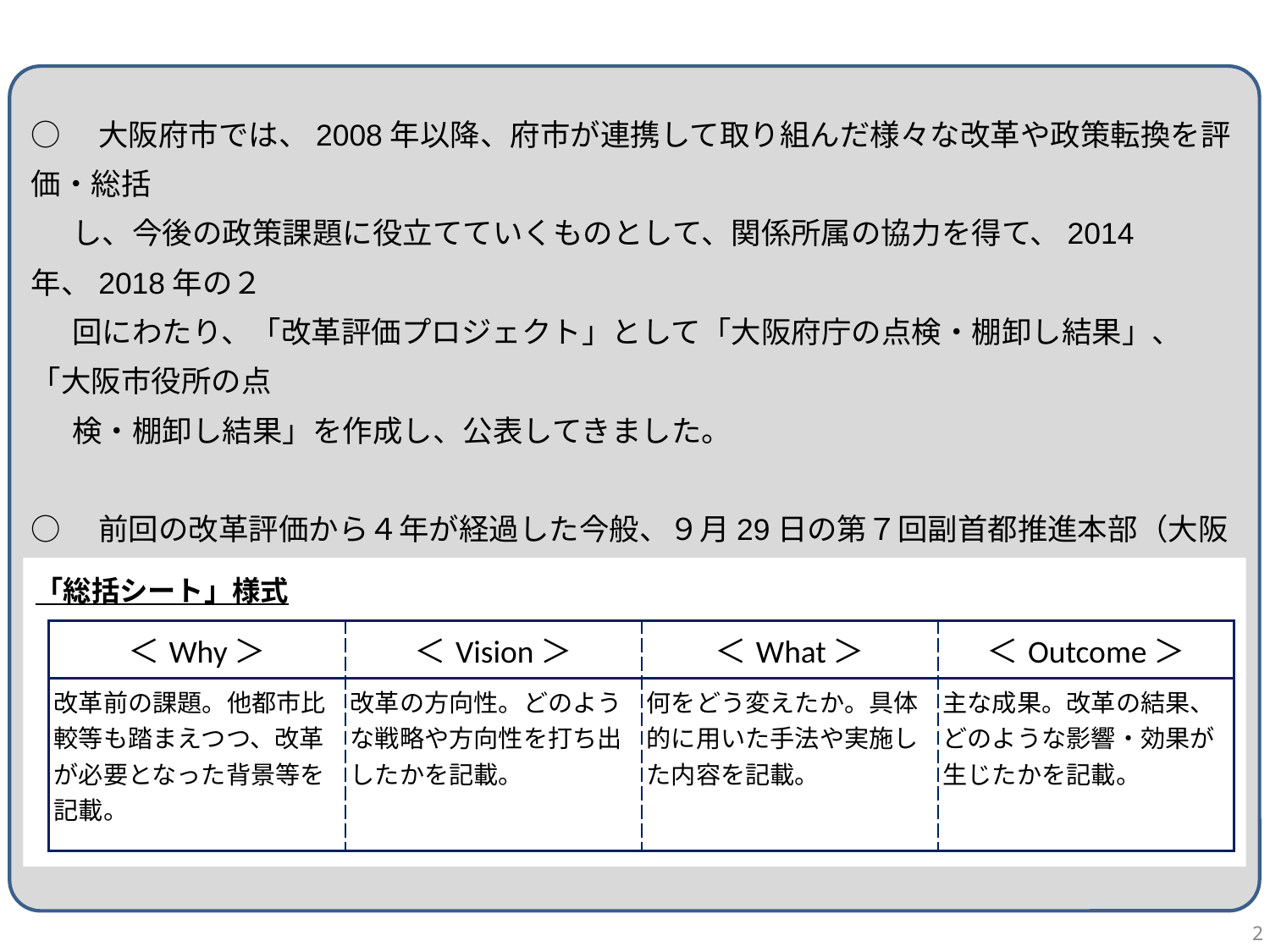

○　大阪府市では、2008年以降、府市が連携して取り組んだ様々な改革や政策転換を評価・総括
     し、今後の政策課題に役立てていくものとして、関係所属の協力を得て、2014年、2018年の２
     回にわたり、「改革評価プロジェクト」として「大阪府庁の点検・棚卸し結果」、「大阪市役所の点
     検・棚卸し結果」を作成し、公表してきました。

○　前回の改革評価から４年が経過した今般、９月29日の第７回副首都推進本部（大阪府市）
     会議において、これまでの到達点検証を行うべきとの意見がありました。それを受けて、「副首都ビ
     ジョン」のバージョンアップの参考等にも資するため、今回改めて府市で点検・棚卸しを実施しました。
「総括シート」様式

| ＜Why＞ | ＜Vision＞ | ＜What＞ | ＜Outcome＞ |
| --- | --- | --- | --- |
| 改革前の課題。他都市比較等も踏まえつつ、改革が必要となった背景等を記載。 | 改革の方向性。どのような戦略や方向性を打ち出したかを記載。 | 何をどう変えたか。具体的に用いた手法や実施した内容を記載。 | 主な成果。改革の結果、どのような影響・効果が生じたかを記載。 |
2